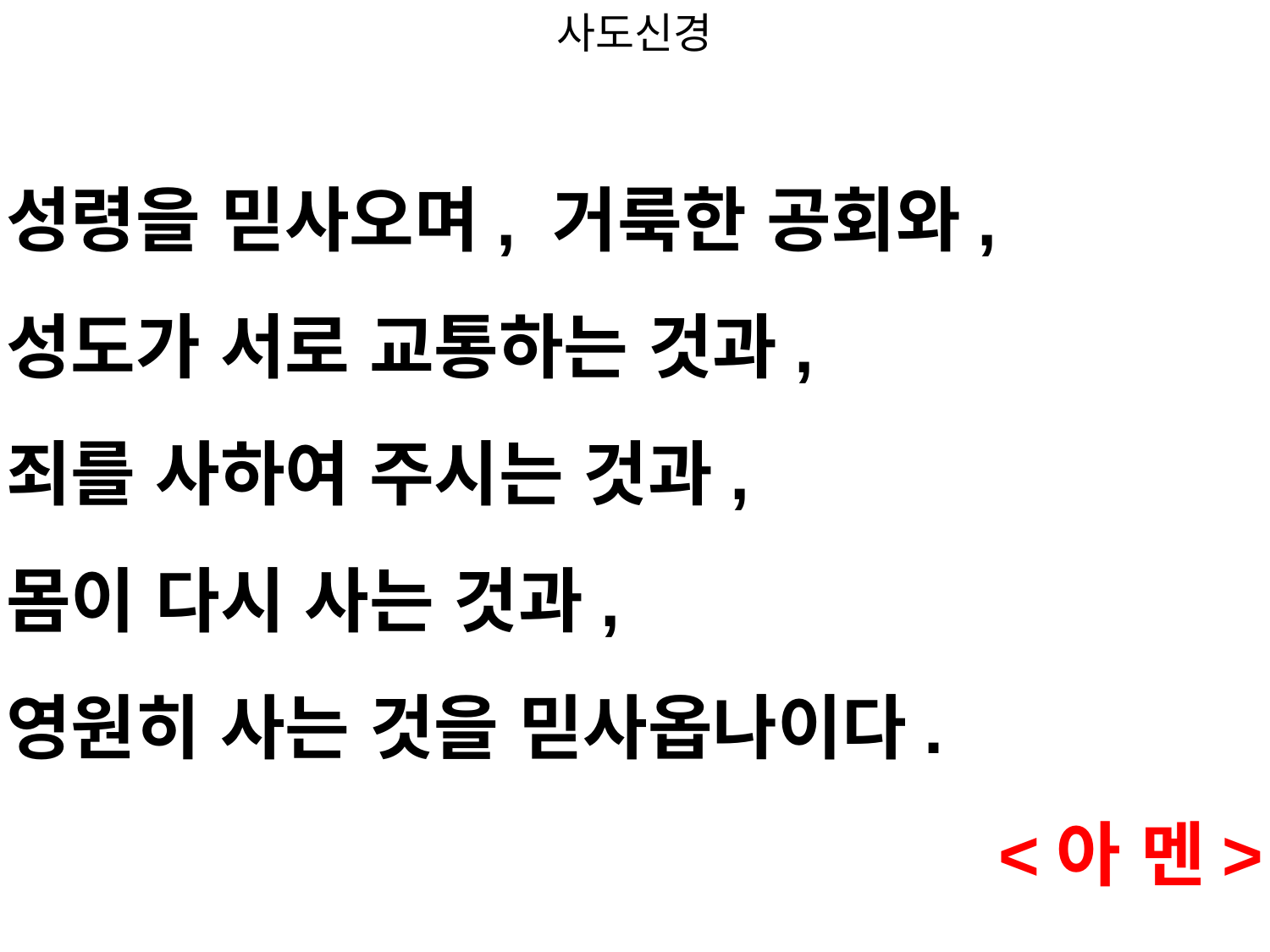

사도신경
#
성령을 믿사오며, 거룩한 공회와,
성도가 서로 교통하는 것과,
죄를 사하여 주시는 것과,
몸이 다시 사는 것과,
영원히 사는 것을 믿사옵나이다.
<아 멘>